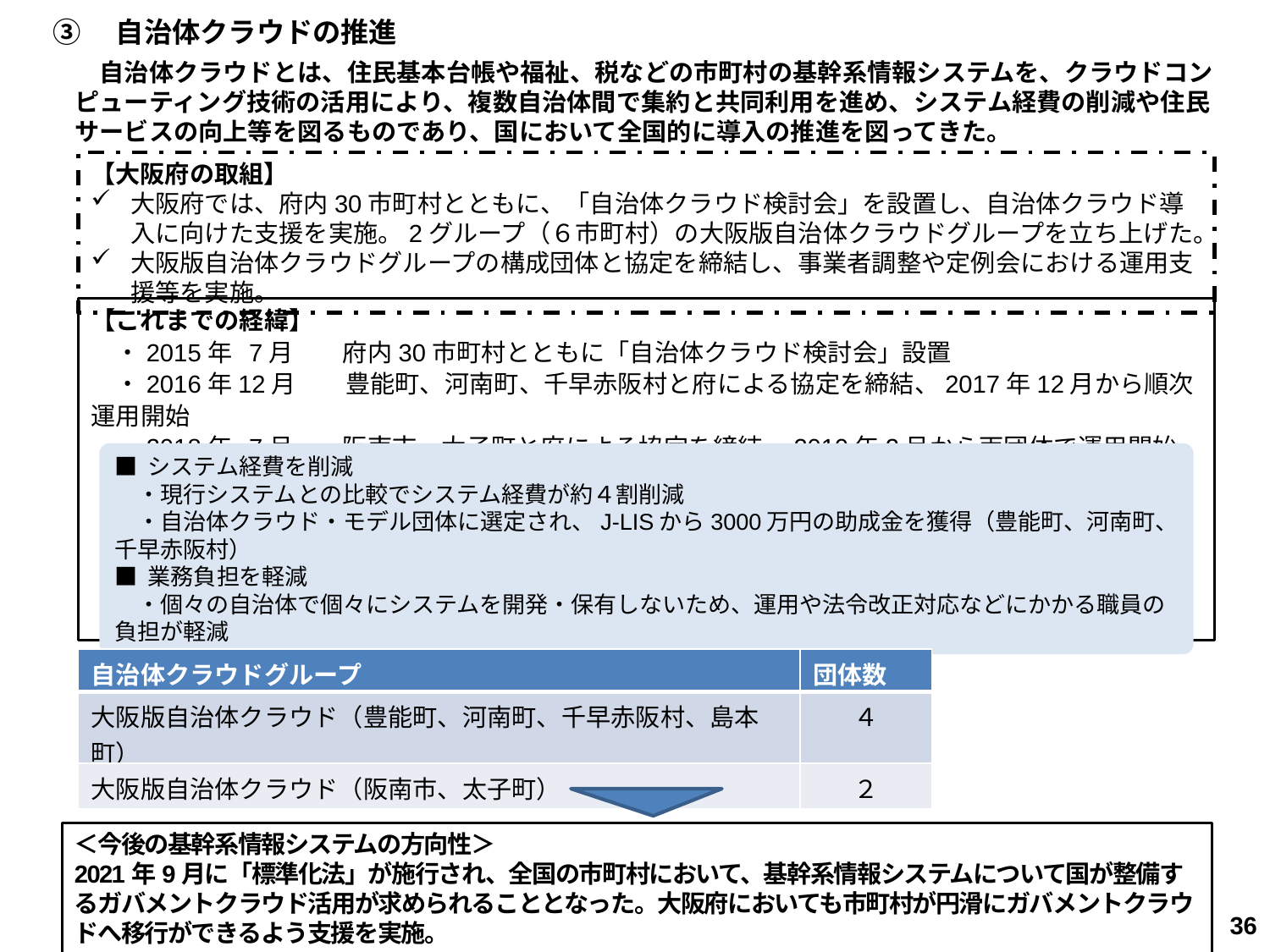

③　自治体クラウドの推進
　自治体クラウドとは、住民基本台帳や福祉、税などの市町村の基幹系情報システムを、クラウドコンピューティング技術の活用により、複数自治体間で集約と共同利用を進め、システム経費の削減や住民サービスの向上等を図るものであり、国において全国的に導入の推進を図ってきた。
【大阪府の取組】
大阪府では、府内30市町村とともに、「自治体クラウド検討会」を設置し、自治体クラウド導入に向けた支援を実施。2グループ（６市町村）の大阪版自治体クラウドグループを立ち上げた。
大阪版自治体クラウドグループの構成団体と協定を締結し、事業者調整や定例会における運用支援等を実施。
【これまでの経緯】
　・2015年  7月　　府内30市町村とともに「自治体クラウド検討会」設置
　・2016年12月　　豊能町、河南町、千早赤阪村と府による協定を締結、2017年12月から順次運用開始
　・2018年  7月　　阪南市、太子町と府による協定を締結、2019年2月から両団体で運用開始
　・2020年　4月　  豊能町等の協定に島本町が参加、2021年3月から島本町での運用開始

■ システム経費を削減
　・現行システムとの比較でシステム経費が約４割削減
　・自治体クラウド・モデル団体に選定され、J-LISから3000万円の助成金を獲得（豊能町、河南町、千早赤阪村）
■ 業務負担を軽減
　・個々の自治体で個々にシステムを開発・保有しないため、運用や法令改正対応などにかかる職員の負担が軽減
| 自治体クラウドグループ | 団体数 |
| --- | --- |
| 大阪版自治体クラウド（豊能町、河南町、千早赤阪村、島本町） | ４ |
| 大阪版自治体クラウド（阪南市、太子町） | ２ |

＜今後の基幹系情報システムの方向性＞
2021年9月に「標準化法」が施行され、全国の市町村において、基幹系情報システムについて国が整備するガバメントクラウド活用が求められることとなった。大阪府においても市町村が円滑にガバメントクラウドへ移行ができるよう支援を実施。
36